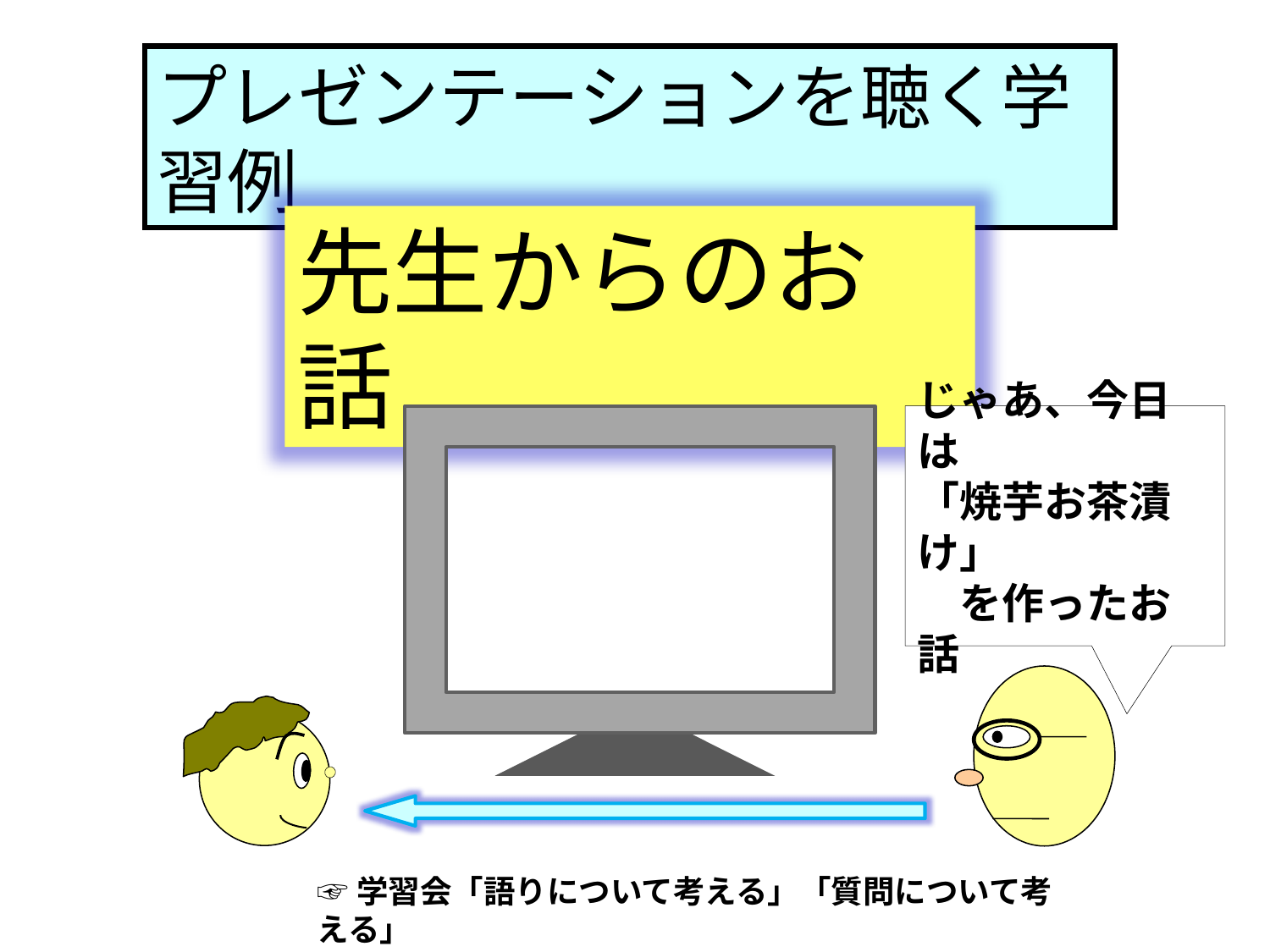

プレゼンテーションを聴く学習例
先生からのお話

じゃあ、今日は
「焼芋お茶漬け」
　を作ったお話

☞学習会「語りについて考える」「質問について考える」